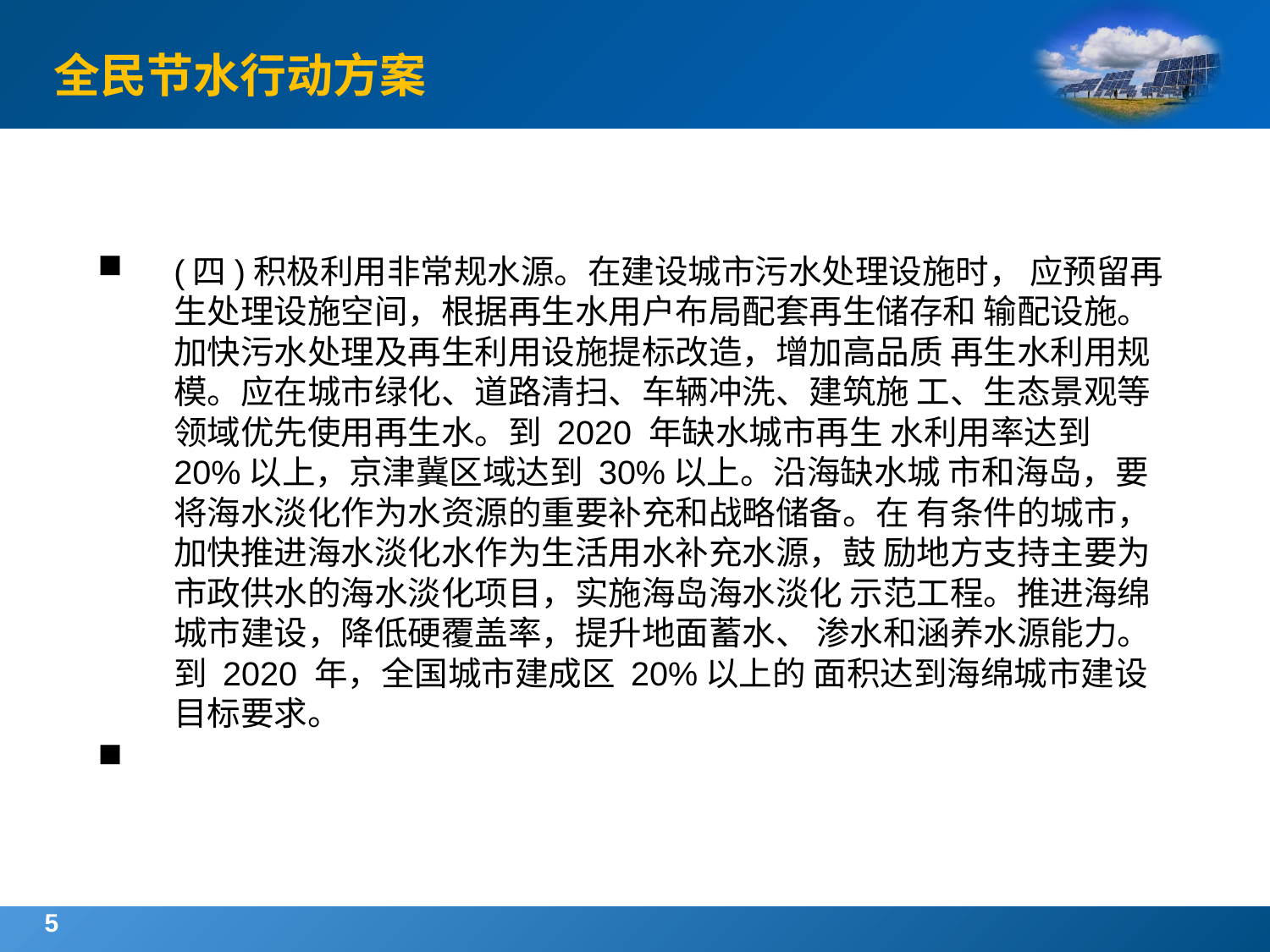

# 全民节水行动方案
(四)积极利用非常规水源。在建设城市污水处理设施时， 应预留再生处理设施空间，根据再生水用户布局配套再生储存和 输配设施。加快污水处理及再生利用设施提标改造，增加高品质 再生水利用规模。应在城市绿化、道路清扫、车辆冲洗、建筑施 工、生态景观等领域优先使用再生水。到 2020 年缺水城市再生 水利用率达到 20%以上，京津冀区域达到 30%以上。沿海缺水城 市和海岛，要将海水淡化作为水资源的重要补充和战略储备。在 有条件的城市，加快推进海水淡化水作为生活用水补充水源，鼓 励地方支持主要为市政供水的海水淡化项目，实施海岛海水淡化 示范工程。推进海绵城市建设，降低硬覆盖率，提升地面蓄水、 渗水和涵养水源能力。到 2020 年，全国城市建成区 20%以上的 面积达到海绵城市建设目标要求。